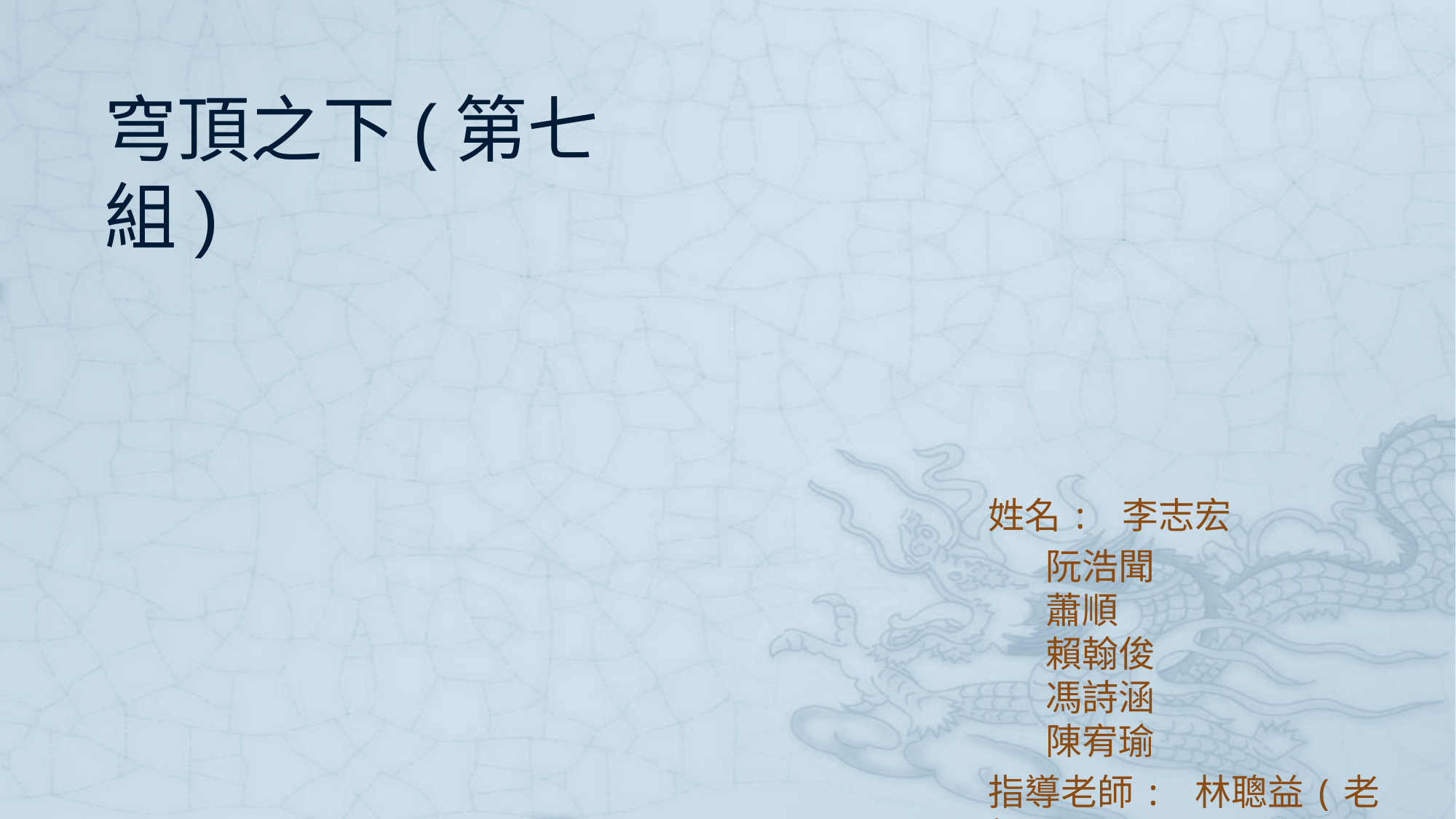

# 穹頂之下(第七組)
姓名: 李志宏
      阮浩聞
      蕭順
      賴翰俊
      馮詩涵
      陳宥瑜
指導老師: 林聰益(老師)